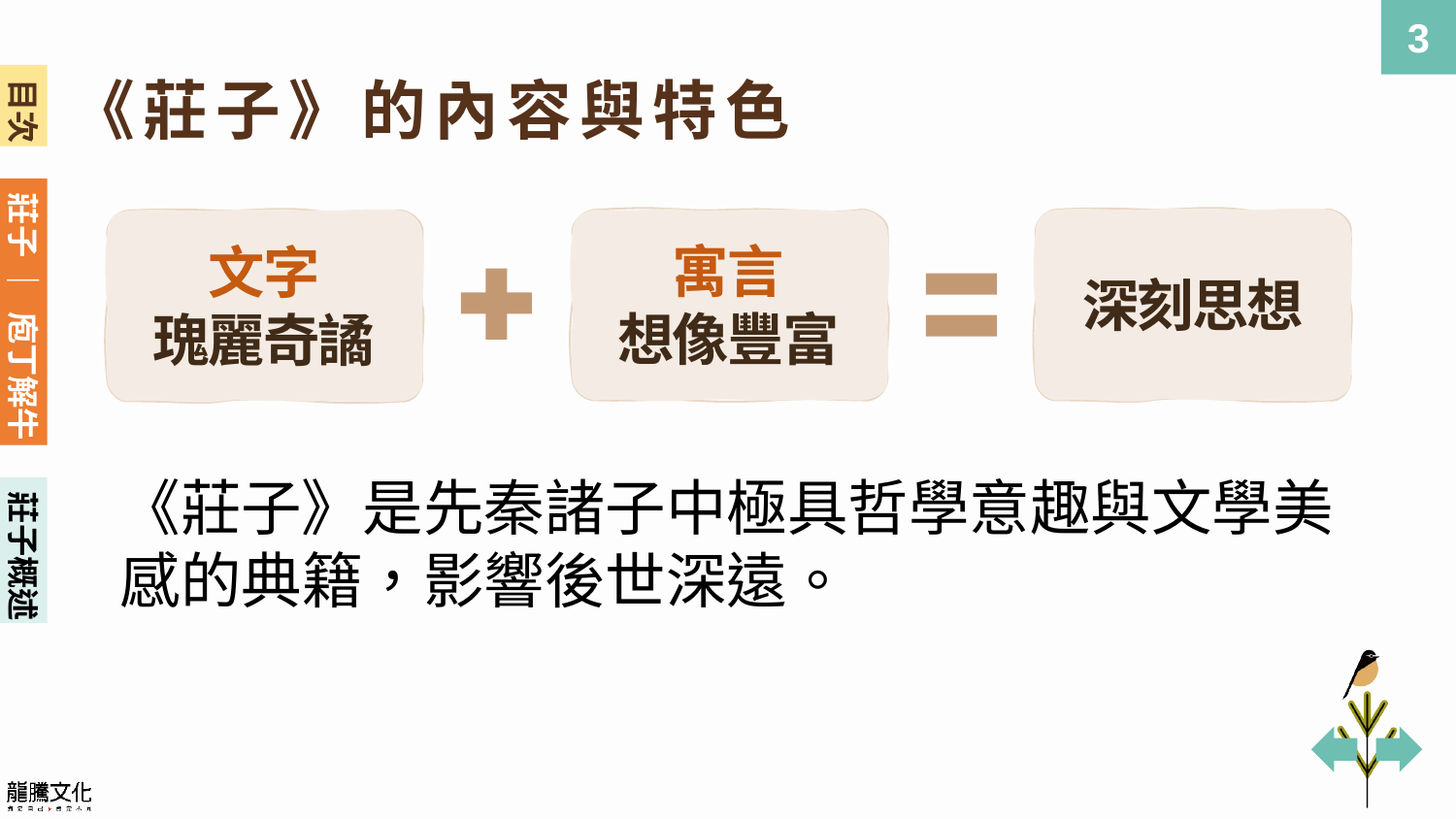

《莊子》的內容與特色

寓言
想像豐富

深刻思想

文字
瑰麗奇譎

《莊子》是先秦諸子中極具哲學意趣與文學美感的典籍，影響後世深遠。
莊子概述